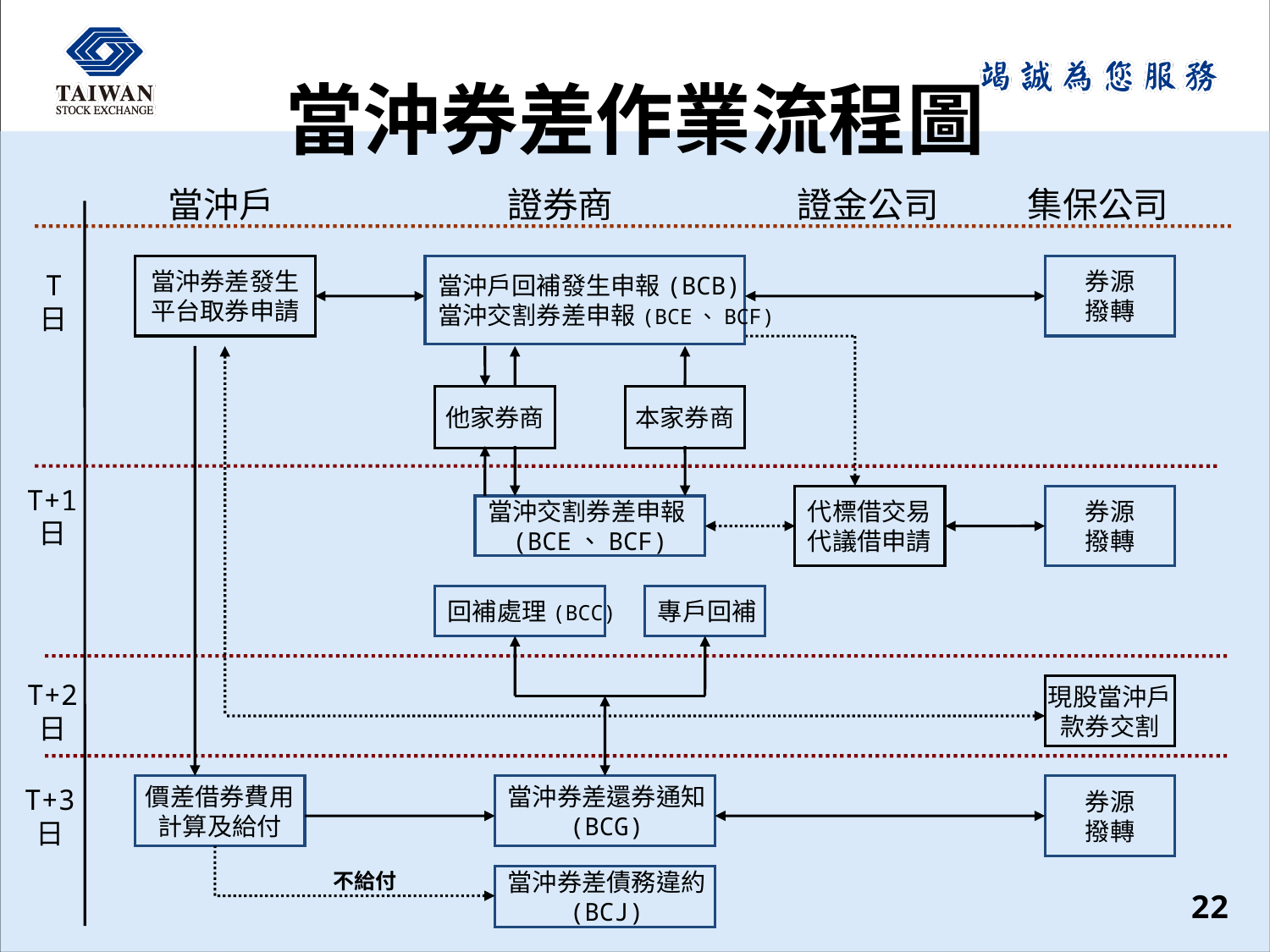

# 當沖券差作業流程圖
當沖戶
證券商
證金公司
集保公司

T
日
當沖券差發生
平台取券申請
當沖戶回補發生申報(BCB)
當沖交割券差申報(BCE、BCF)
券源
撥轉

他家券商
本家券商

T+1
日
代標借交易
代議借申請
券源
撥轉
當沖交割券差申報
(BCE、BCF)

回補處理(BCC)
專戶回補

T+2
日
現股當沖戶
款券交割

T+3
日
價差借券費用
計算及給付
當沖券差還券通知
(BCG)
券源
撥轉

不給付
當沖券差債務違約
(BCJ)
22